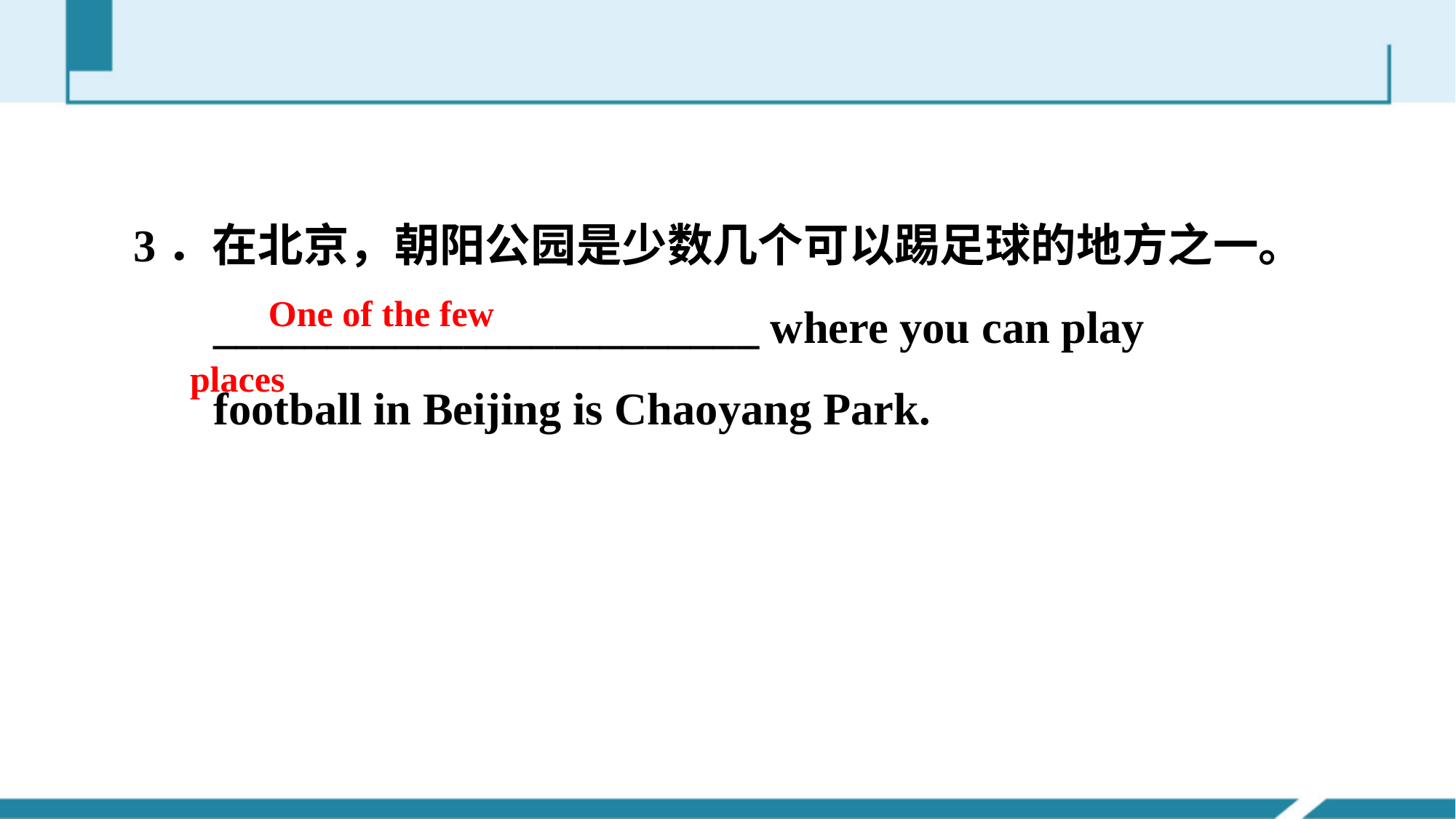

3．在北京，朝阳公园是少数几个可以踢足球的地方之一。
       ________________________ where you can play
       football in Beijing is Chaoyang Park.
　One of the few places